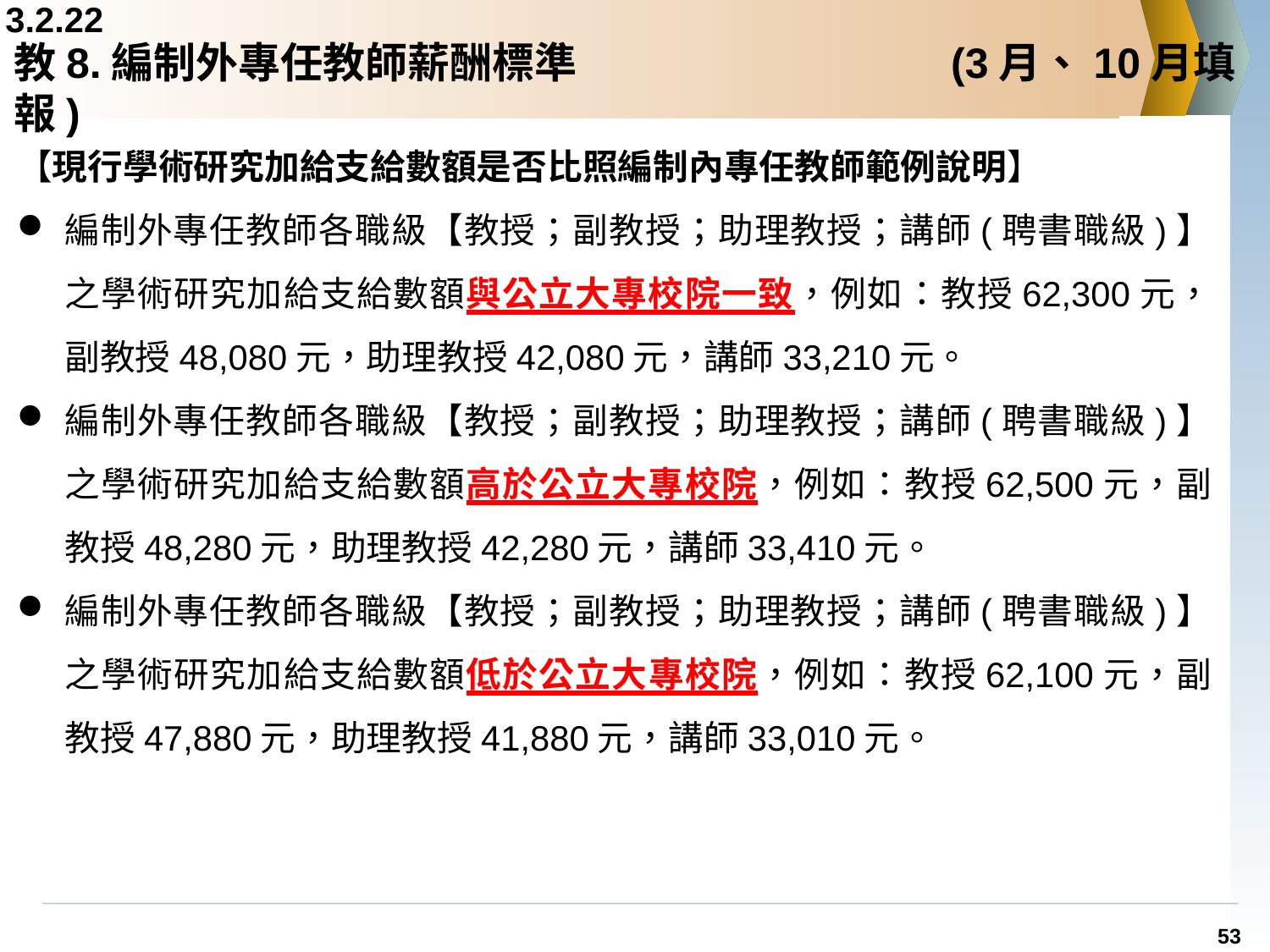

3.2.22
# 教8.編制外專任教師薪酬標準	 	          	    (3月、10月填報)
【現行學術研究加給支給數額是否比照編制內專任教師範例說明】
編制外專任教師各職級【教授；副教授；助理教授；講師(聘書職級)】之學術研究加給支給數額與公立大專校院一致，例如：教授62,300元，副教授48,080元，助理教授42,080元，講師33,210元。
編制外專任教師各職級【教授；副教授；助理教授；講師(聘書職級)】之學術研究加給支給數額高於公立大專校院，例如：教授62,500元，副教授48,280元，助理教授42,280元，講師33,410元。
編制外專任教師各職級【教授；副教授；助理教授；講師(聘書職級)】之學術研究加給支給數額低於公立大專校院，例如：教授62,100元，副教授47,880元，助理教授41,880元，講師33,010元。